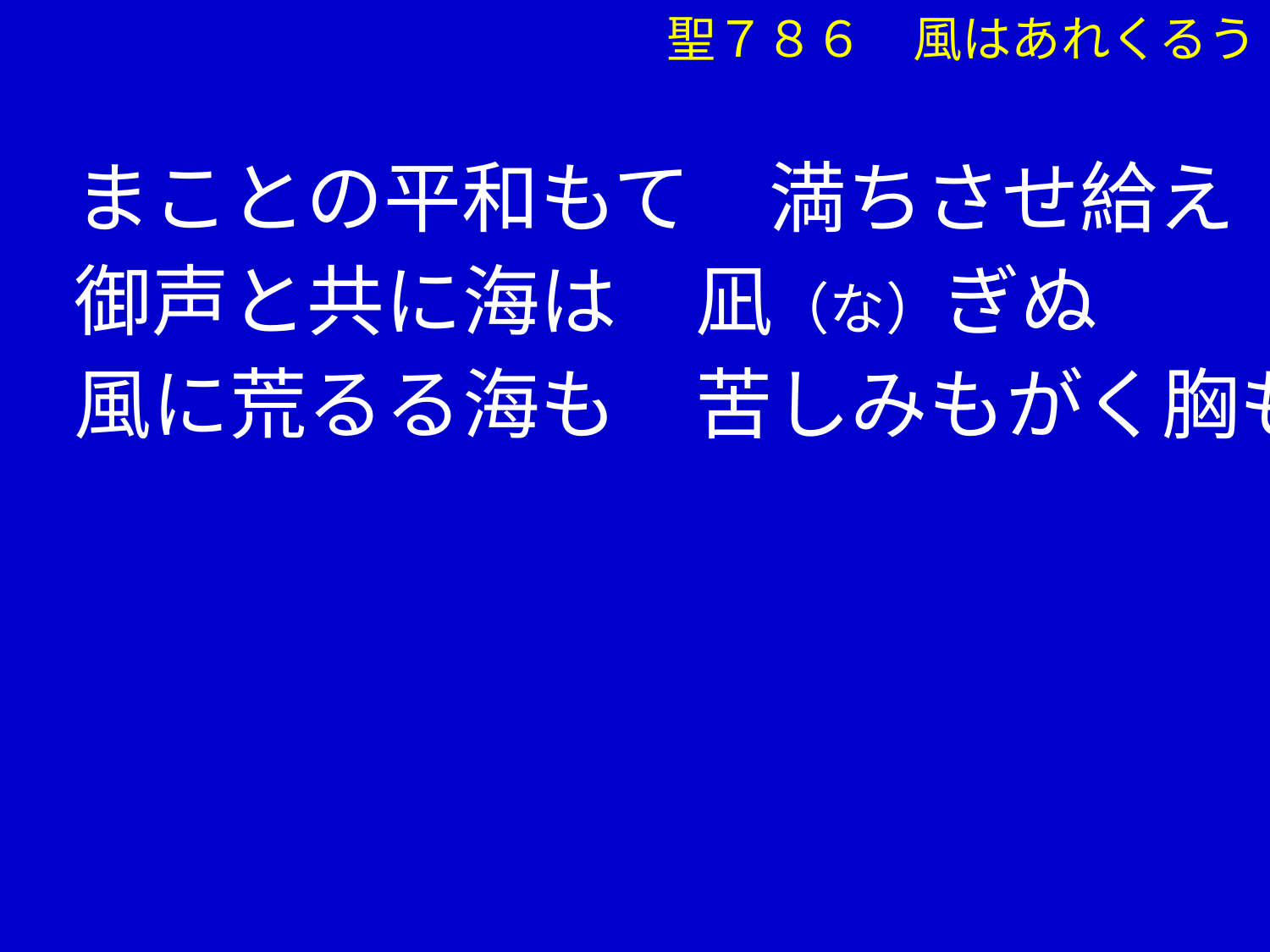

聖７８６　風はあれくるう

　まことの平和もて　満ちさせ給え
　御声と共に海は　凪（な）ぎぬ
　風に荒るる海も　苦しみもがく胸も